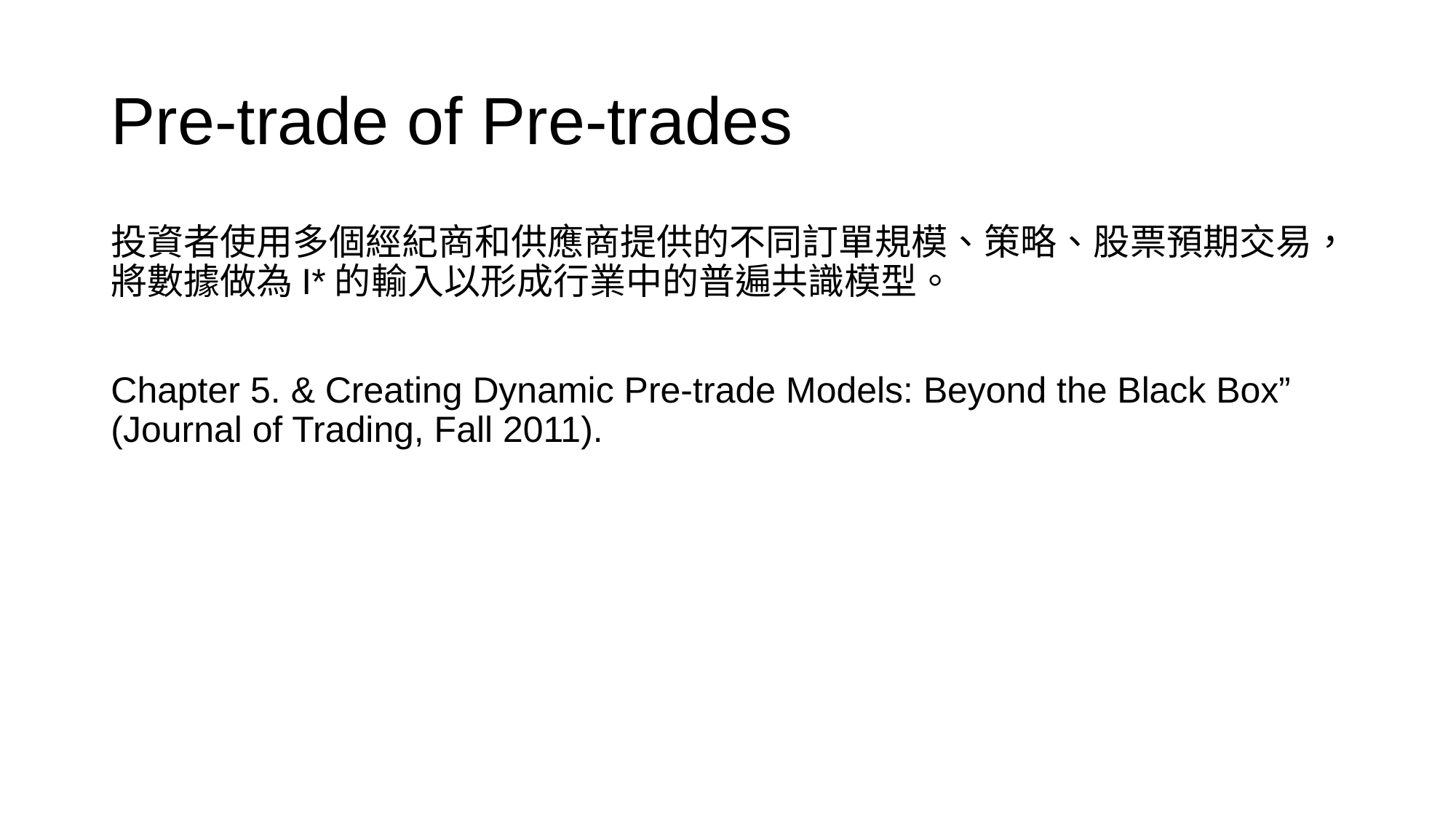

# Pre-trade of Pre-trades
投資者使用多個經紀商和供應商提供的不同訂單規模、策略、股票預期交易，將數據做為I*的輸入以形成行業中的普遍共識模型。

Chapter 5. & Creating Dynamic Pre-trade Models: Beyond the Black Box” (Journal of Trading, Fall 2011).